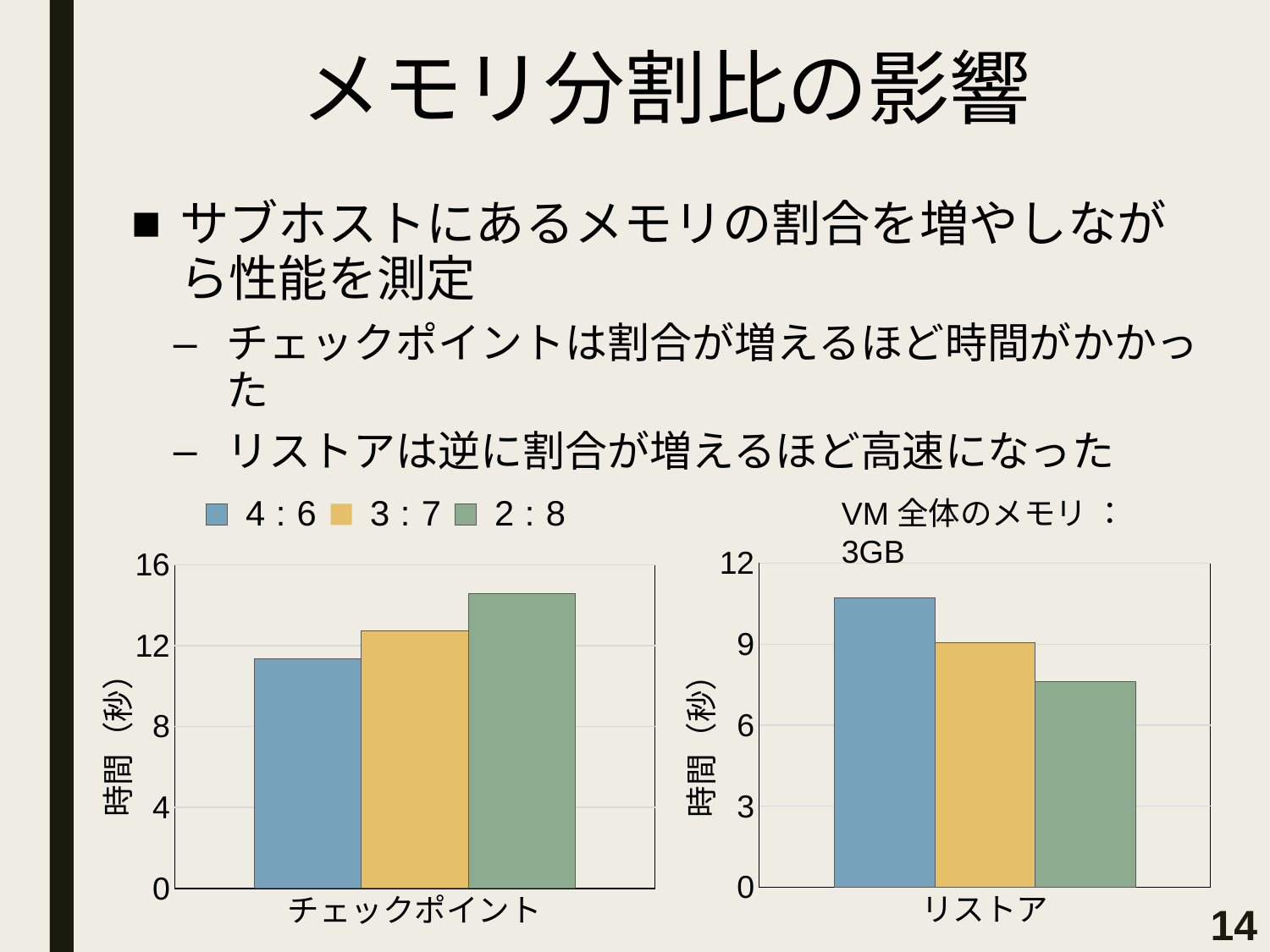

# メモリ分割比の影響
サブホストにあるメモリの割合を増やしながら性能を測定
チェックポイントは割合が増えるほど時間がかかった
リストアは逆に割合が増えるほど高速になった

### Chart

| Category |  4 : 6 |  3 : 7 |  2 : 8 |
|---|---|---|---|
| チェックポイント | 11.372 | 12.728 | 14.565 |

### Chart

| Category |  4 : 6 |  3 : 7 |  2 : 8 |
|---|---|---|---|
| リストア | 10.717 | 9.057 | 7.611 |
VM全体のメモリ ： 3GB
14